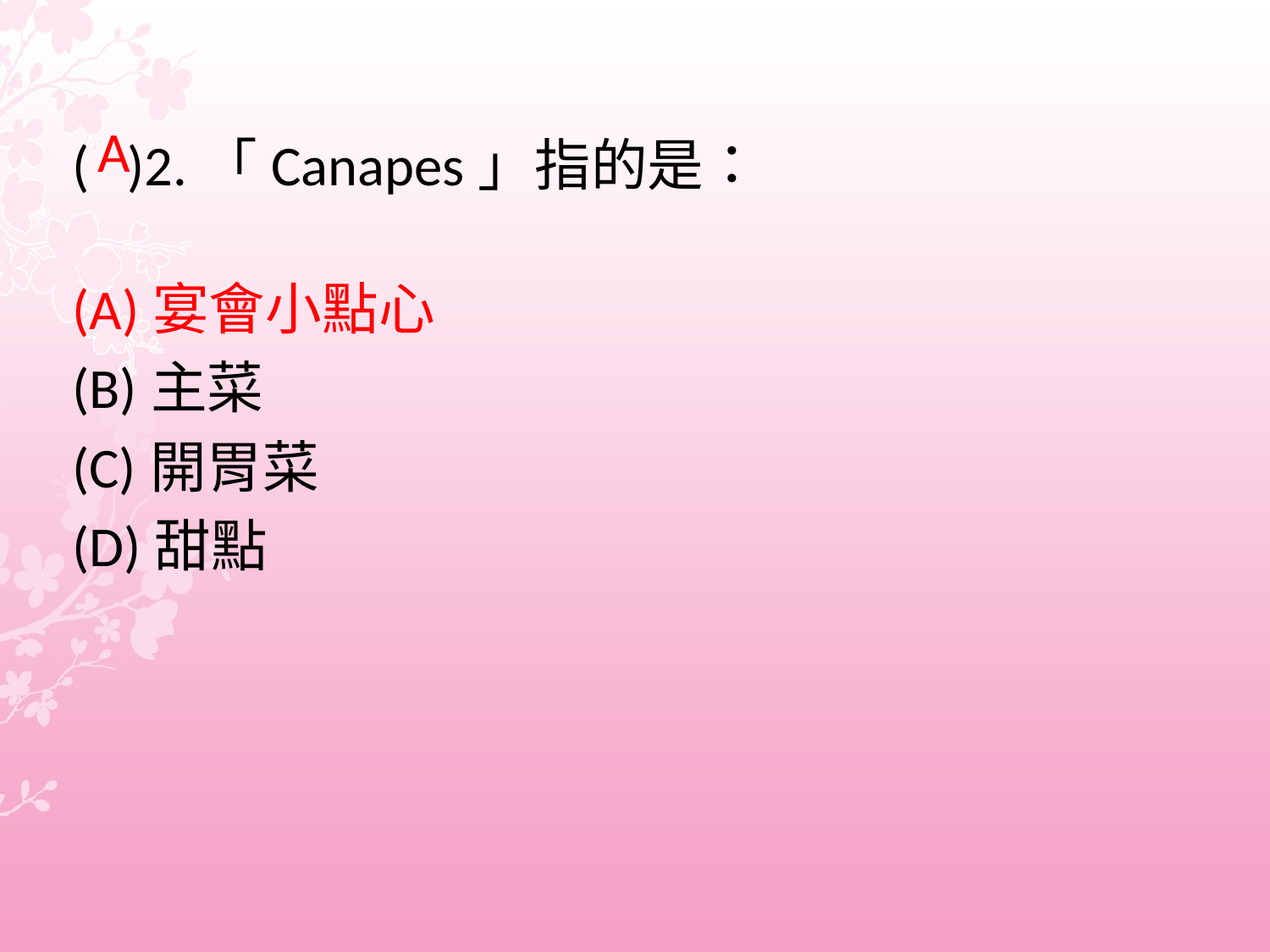

# (   )2.「Canapes」指的是：
  A

(A)宴會小點心
(B)主菜
(C)開胃菜
(D)甜點